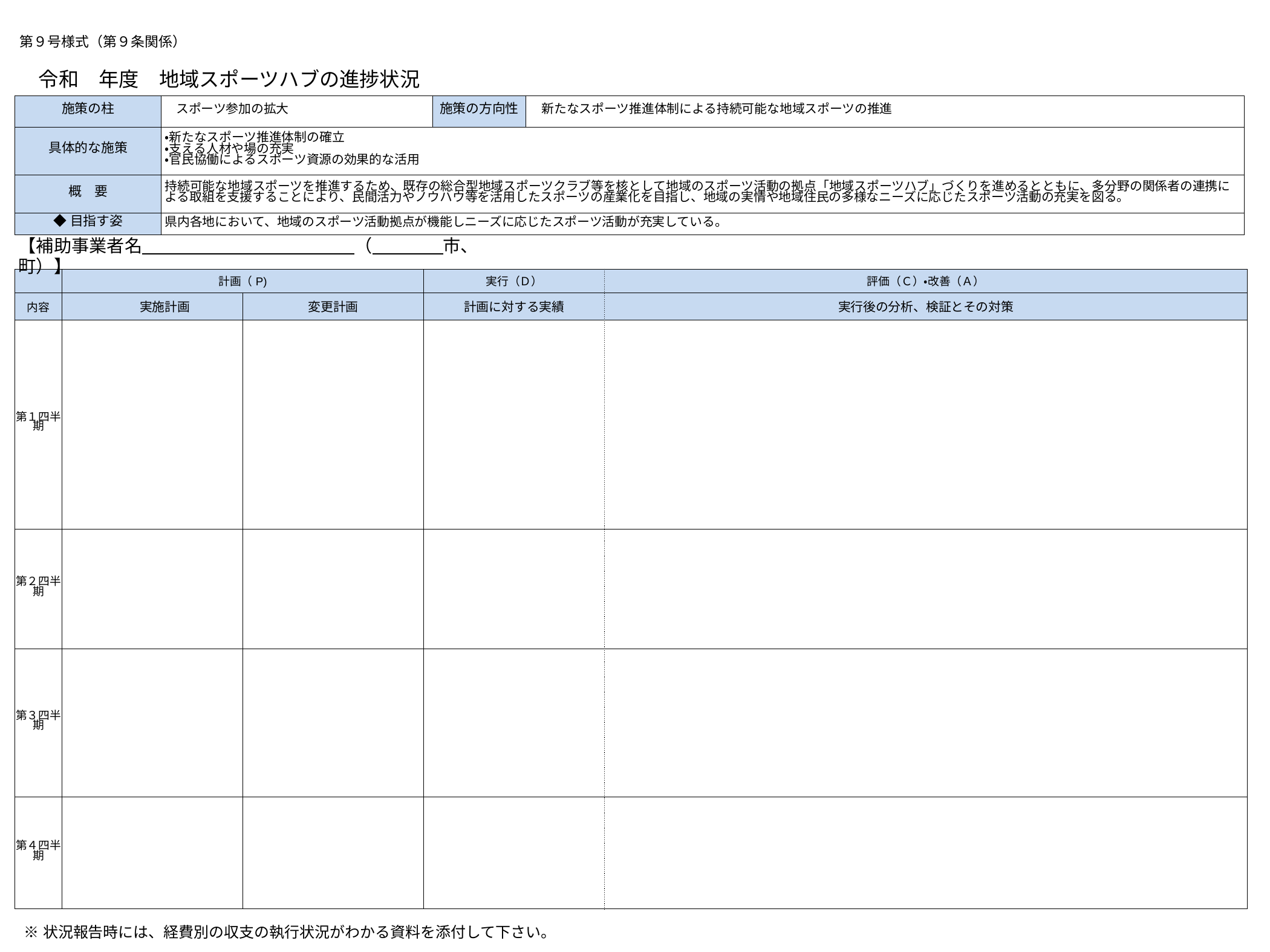

第９号様式（第９条関係）
　令和　年度　地域スポーツハブの進捗状況
| 施策の柱 | スポーツ参加の拡大 | 施策の方向性 | 新たなスポーツ推進体制による持続可能な地域スポーツの推進 |
| --- | --- | --- | --- |
| 具体的な施策 | ・新たなスポーツ推進体制の確立 ・支える人材や場の充実 ・官民協働によるスポーツ資源の効果的な活用 |  |  |
| 概　要 | 持続可能な地域スポーツを推進するため、既存の総合型地域スポーツクラブ等を核として地域のスポーツ活動の拠点「地域スポーツハブ」づくりを進めるとともに、多分野の関係者の連携による取組を支援することにより、民間活力やノウハウ等を活用したスポーツの産業化を目指し、地域の実情や地域住民の多様なニーズに応じたスポーツ活動の充実を図る。 |  |  |
| ◆目指す姿 | 県内各地において、地域のスポーツ活動拠点が機能しニーズに応じたスポーツ活動が充実している。 |  |  |
【補助事業者名　　　　　　　　　　　　（　　　　市、町）】
|  | 計画（P) |  | 実行（Ｄ） | 評価（Ｃ）・改善（Ａ） |
| --- | --- | --- | --- | --- |
| 内容 | 実施計画 | 変更計画 | 計画に対する実績 | 実行後の分析、検証とその対策 |
| 第１四半期 |  |  |  |  |
| 第２四半期 |  |  |  |  |
| 第３四半期 |  |  |  |  |
| 第４四半期 |  |  |  |  |
※状況報告時には、経費別の収支の執行状況がわかる資料を添付して下さい。